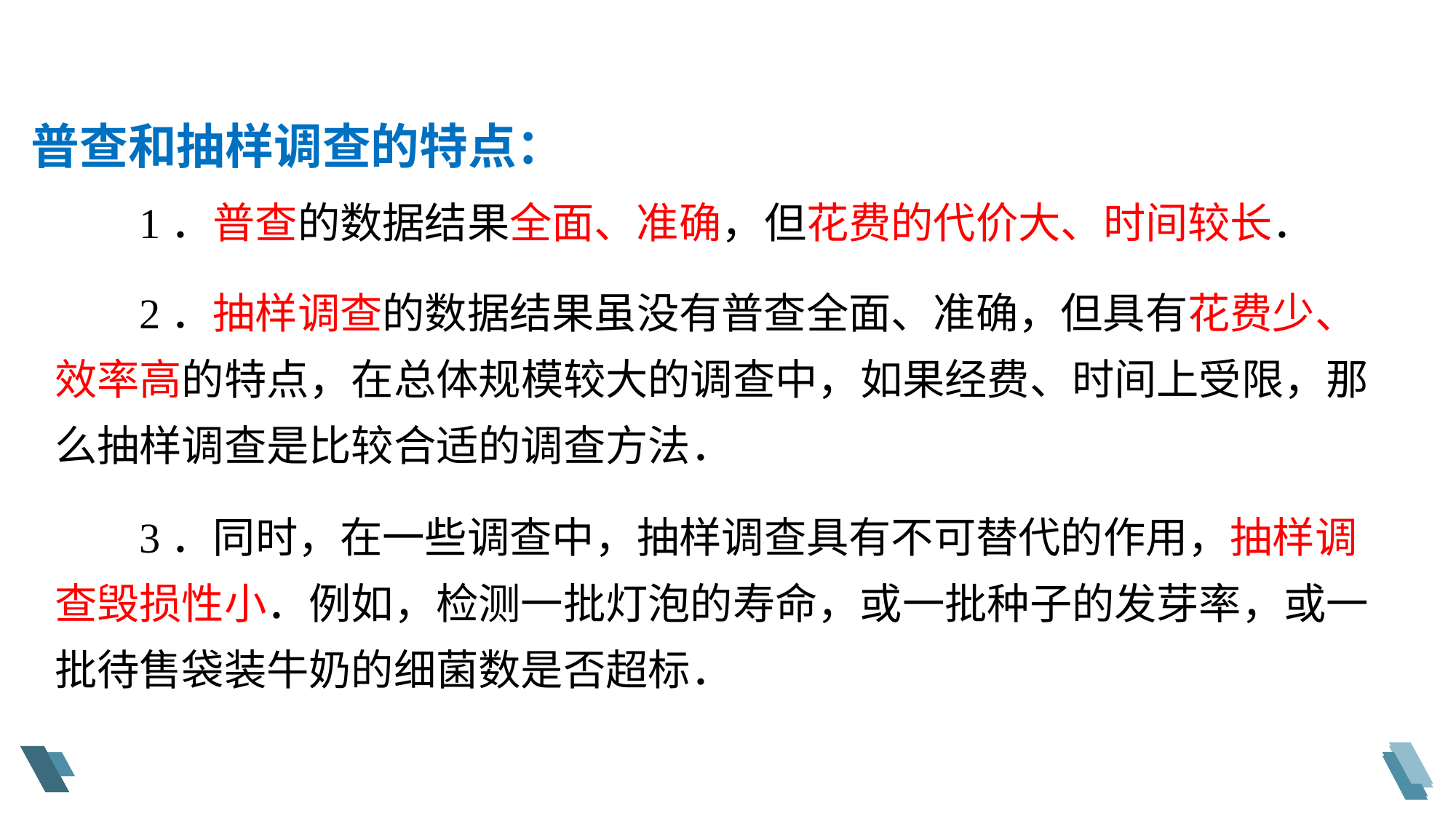

普查和抽样调查的特点：
        1．普查的数据结果全面、准确，但花费的代价大、时间较长．
        2．抽样调查的数据结果虽没有普查全面、准确，但具有花费少、效率高的特点，在总体规模较大的调查中，如果经费、时间上受限，那么抽样调查是比较合适的调查方法．
        3．同时，在一些调查中，抽样调查具有不可替代的作用，抽样调查毁损性小．例如，检测一批灯泡的寿命，或一批种子的发芽率，或一批待售袋装牛奶的细菌数是否超标．